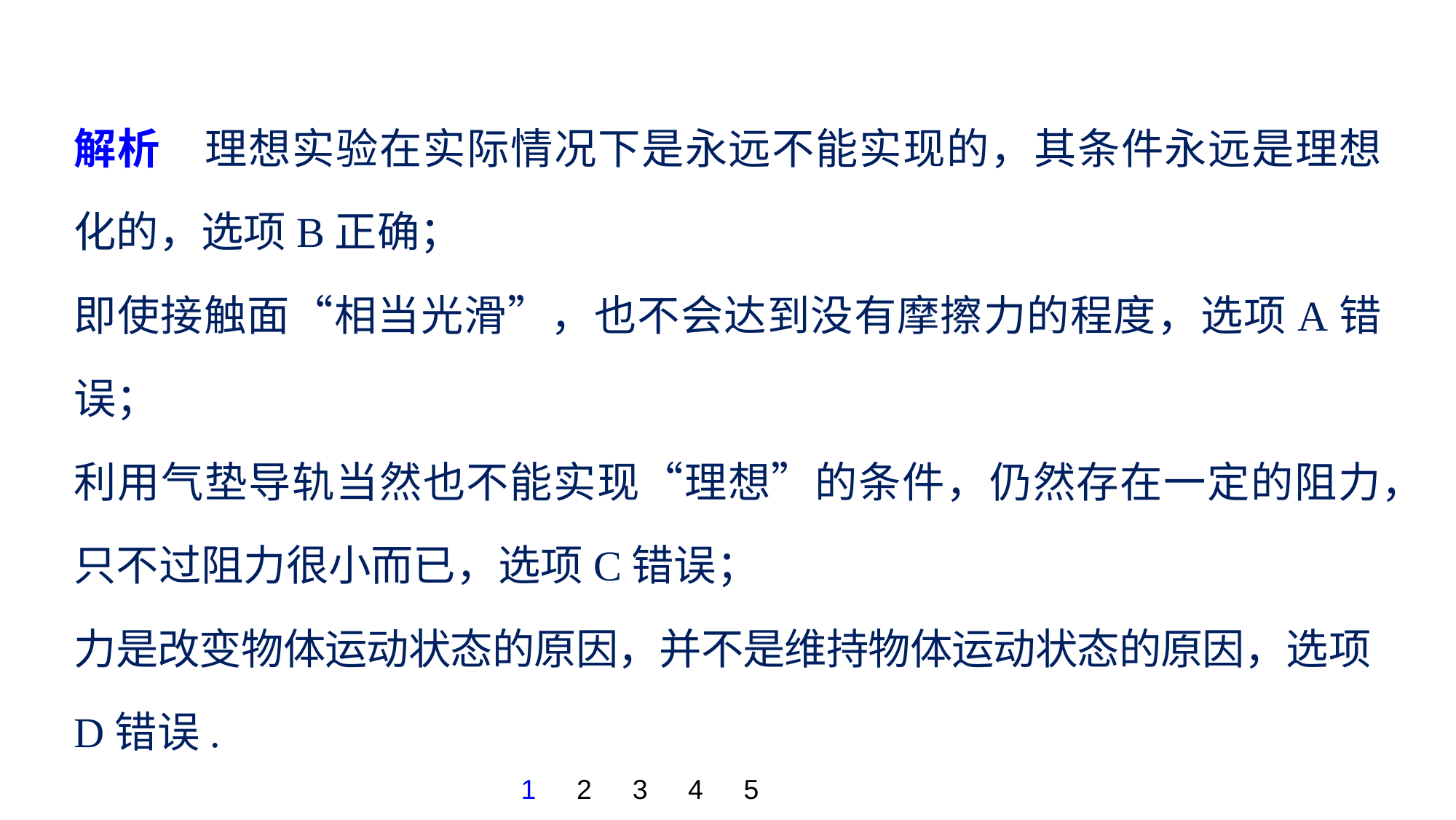

解析　理想实验在实际情况下是永远不能实现的，其条件永远是理想化的，选项B正确；
即使接触面“相当光滑”，也不会达到没有摩擦力的程度，选项A错误；
利用气垫导轨当然也不能实现“理想”的条件，仍然存在一定的阻力，只不过阻力很小而已，选项C错误；
力是改变物体运动状态的原因，并不是维持物体运动状态的原因，选项D错误.
1
2
3
4
5